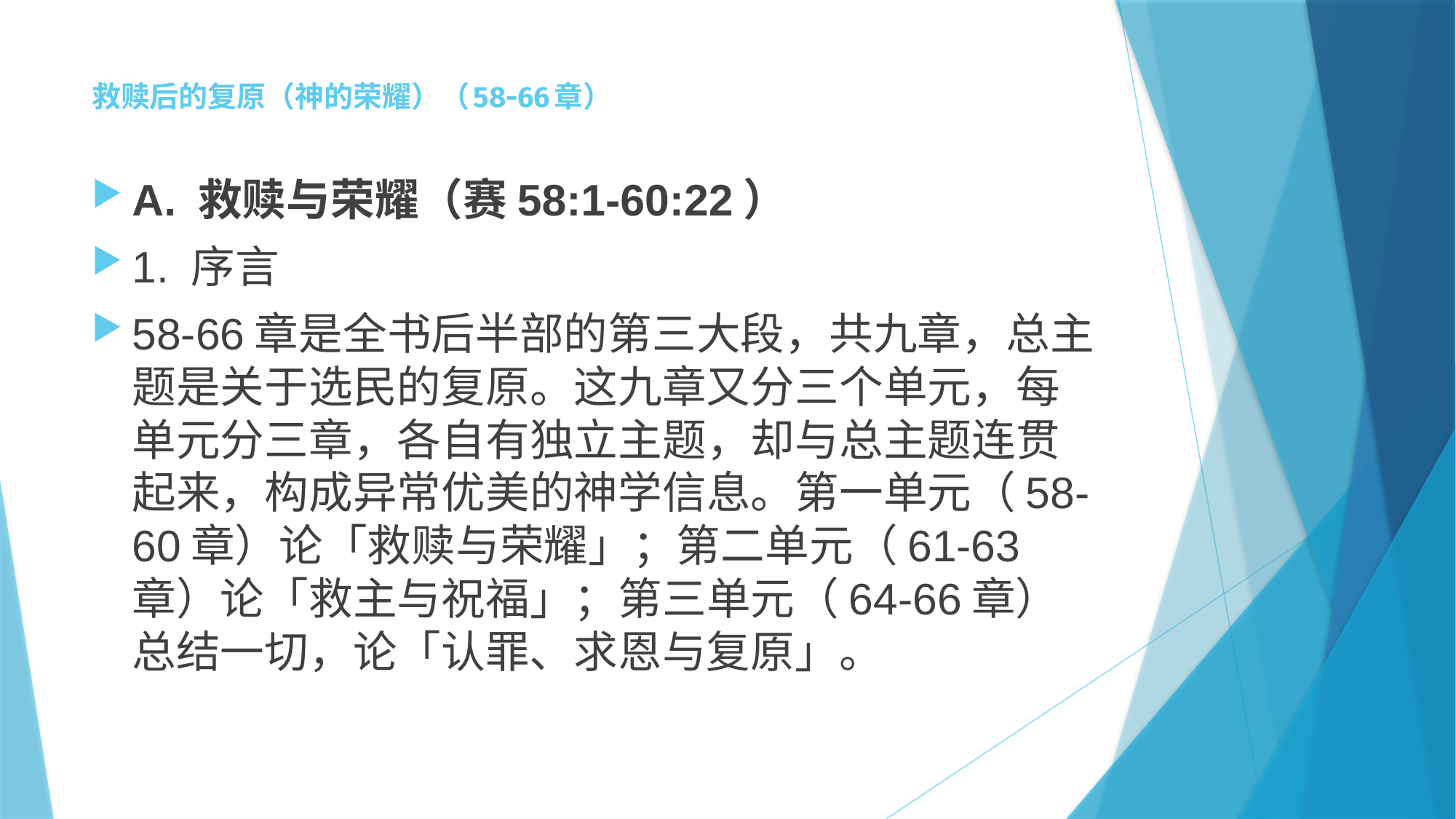

# 救赎后的复原（神的荣耀）（58-66章）
A. 救赎与荣耀（赛58:1-60:22）
1. 序言
58-66章是全书后半部的第三大段，共九章，总主题是关于选民的复原。这九章又分三个单元，每单元分三章，各自有独立主题，却与总主题连贯起来，构成异常优美的神学信息。第一单元（58-60章）论「救赎与荣耀」；第二单元（61-63章）论「救主与祝福」；第三单元（64-66章）总结一切，论「认罪、求恩与复原」。